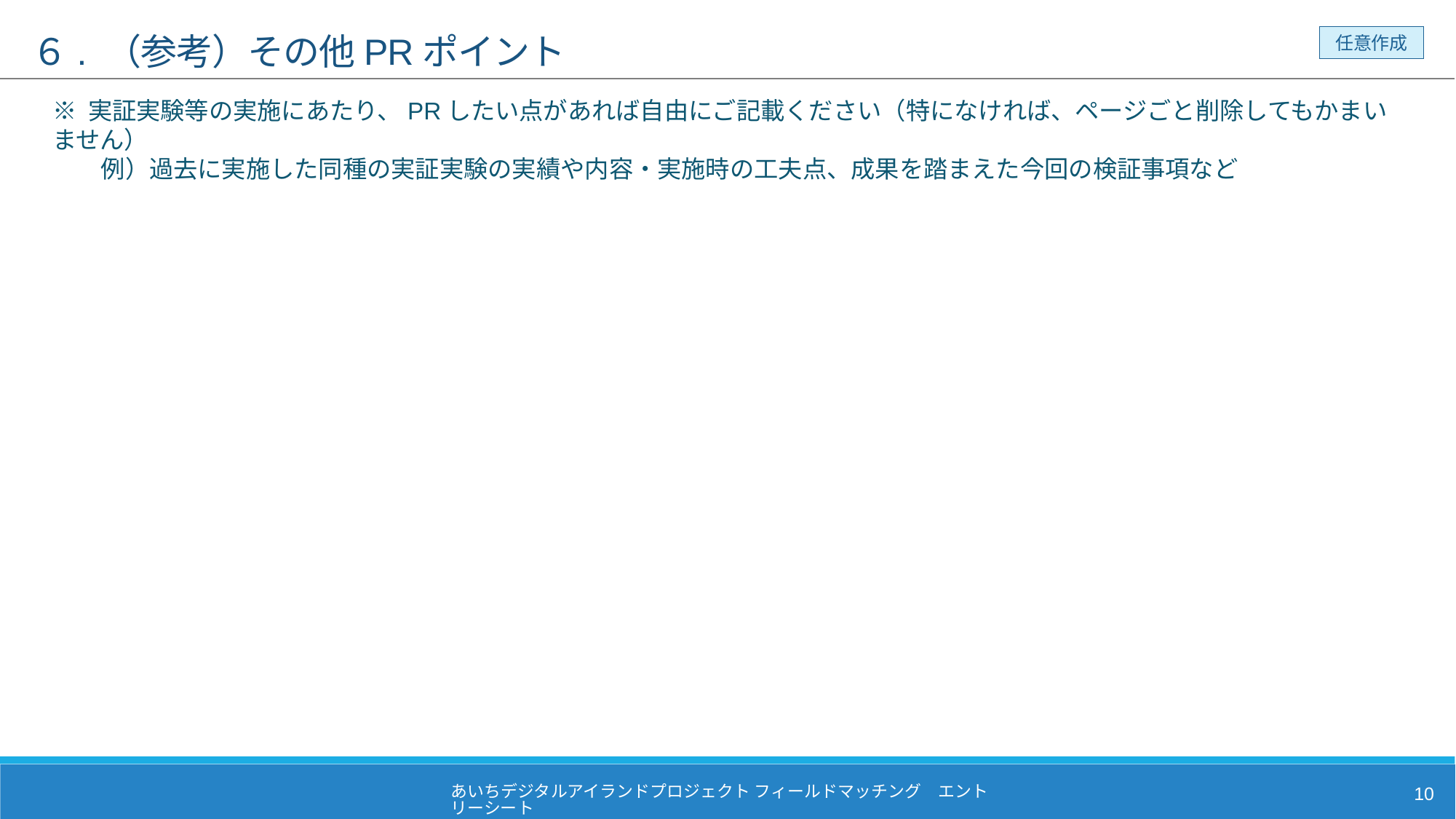

# ６. （参考）その他PRポイント
任意作成
※ 実証実験等の実施にあたり、PRしたい点があれば自由にご記載ください（特になければ、ページごと削除してもかまいません）
　　例）過去に実施した同種の実証実験の実績や内容・実施時の工夫点、成果を踏まえた今回の検証事項など
あいちデジタルアイランドプロジェクト フィールドマッチング　エントリーシート
10